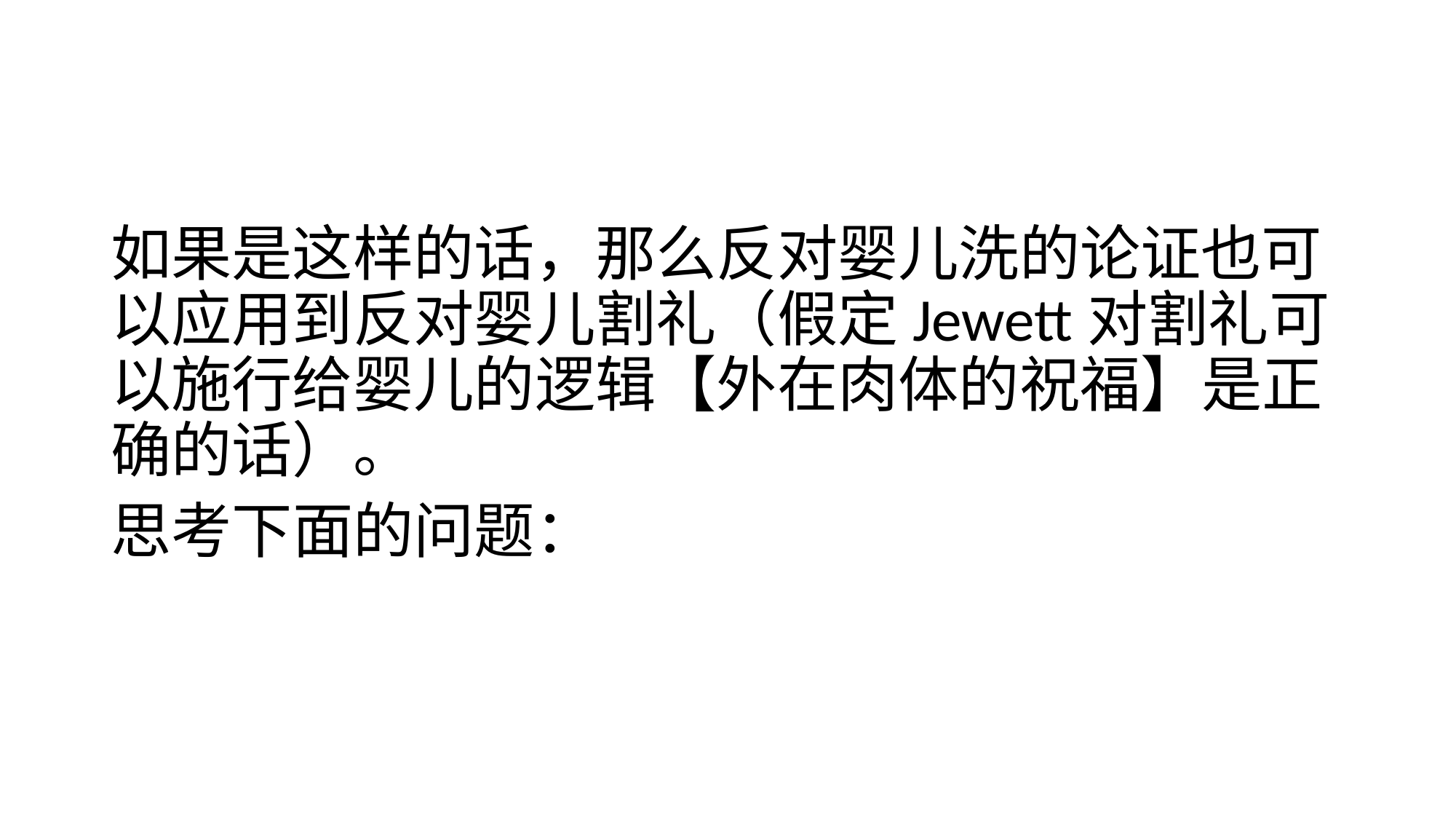

#
如果是这样的话，那么反对婴儿洗的论证也可以应用到反对婴儿割礼（假定Jewett对割礼可以施行给婴儿的逻辑【外在肉体的祝福】是正确的话）。
思考下面的问题：